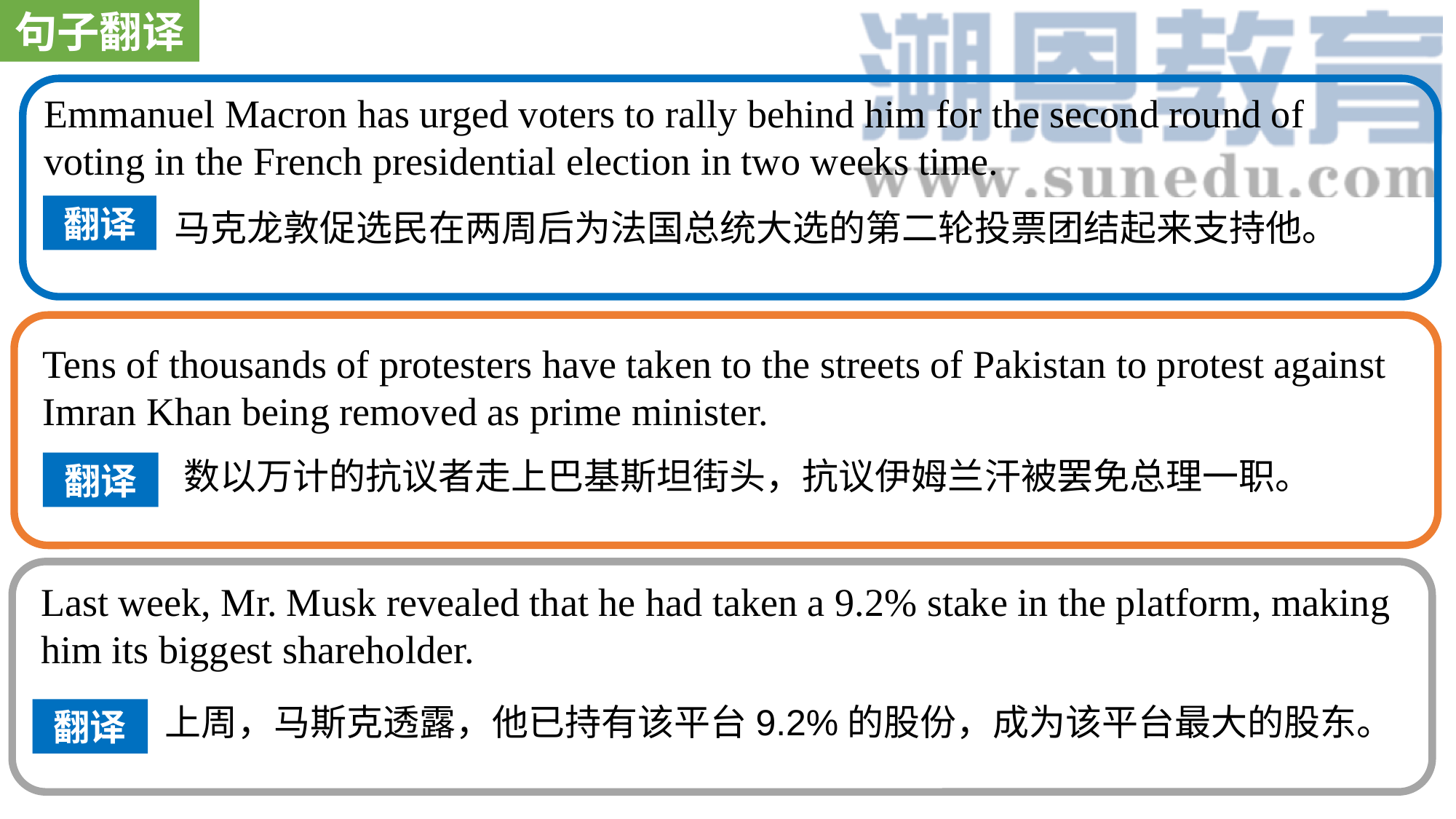

句子翻译

Emmanuel Macron has urged voters to rally behind him for the second round of voting in the French presidential election in two weeks time.
翻译
马克龙敦促选民在两周后为法国总统大选的第二轮投票团结起来支持他。

Tens of thousands of protesters have taken to the streets of Pakistan to protest against Imran Khan being removed as prime minister.
翻译
数以万计的抗议者走上巴基斯坦街头，抗议伊姆兰汗被罢免总理一职。

Last week, Mr. Musk revealed that he had taken a 9.2% stake in the platform, making him its biggest shareholder.
翻译
上周，马斯克透露，他已持有该平台9.2%的股份，成为该平台最大的股东。